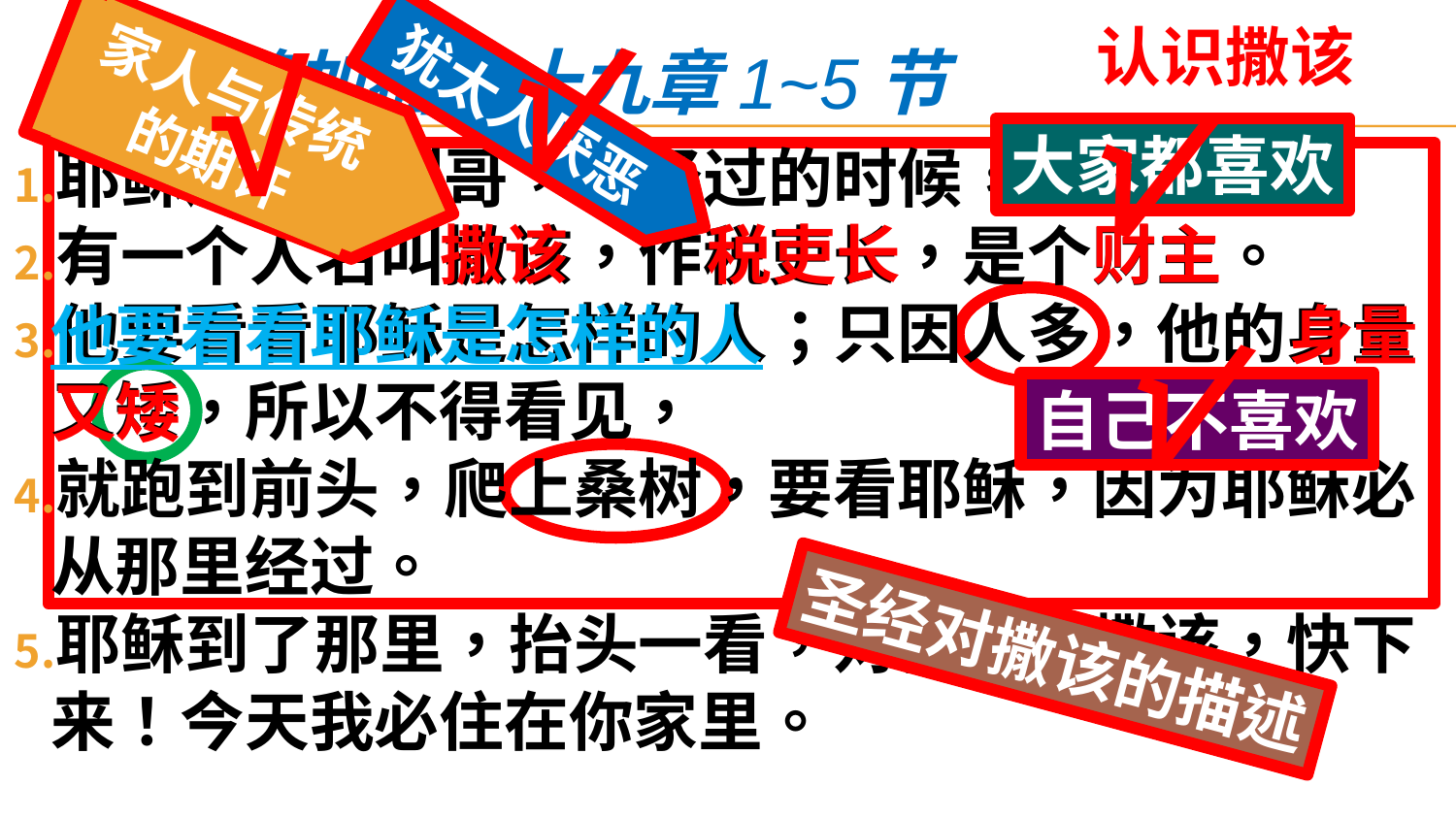

√
√
认识撒该
# 圣经 路加福音十九章1~5节
家人与传统
的期许
√
纯净
犹太人厌恶
大家都喜欢
耶稣进了耶利哥，正经过的时候，
有一个人名叫撒该，作税吏长，是个财主。
他要看看耶稣是怎样的人；只因人多，他的身量又矮，所以不得看见，
就跑到前头，爬上桑树，要看耶稣，因为耶稣必从那里经过。
耶稣到了那里，抬头一看，对他说：撒该，快下来！今天我必住在你家里。

撒该
税吏长
财主
√

他要看看耶稣是怎样的人
身量

又矮
自己不喜欢

圣经对撒该的描述